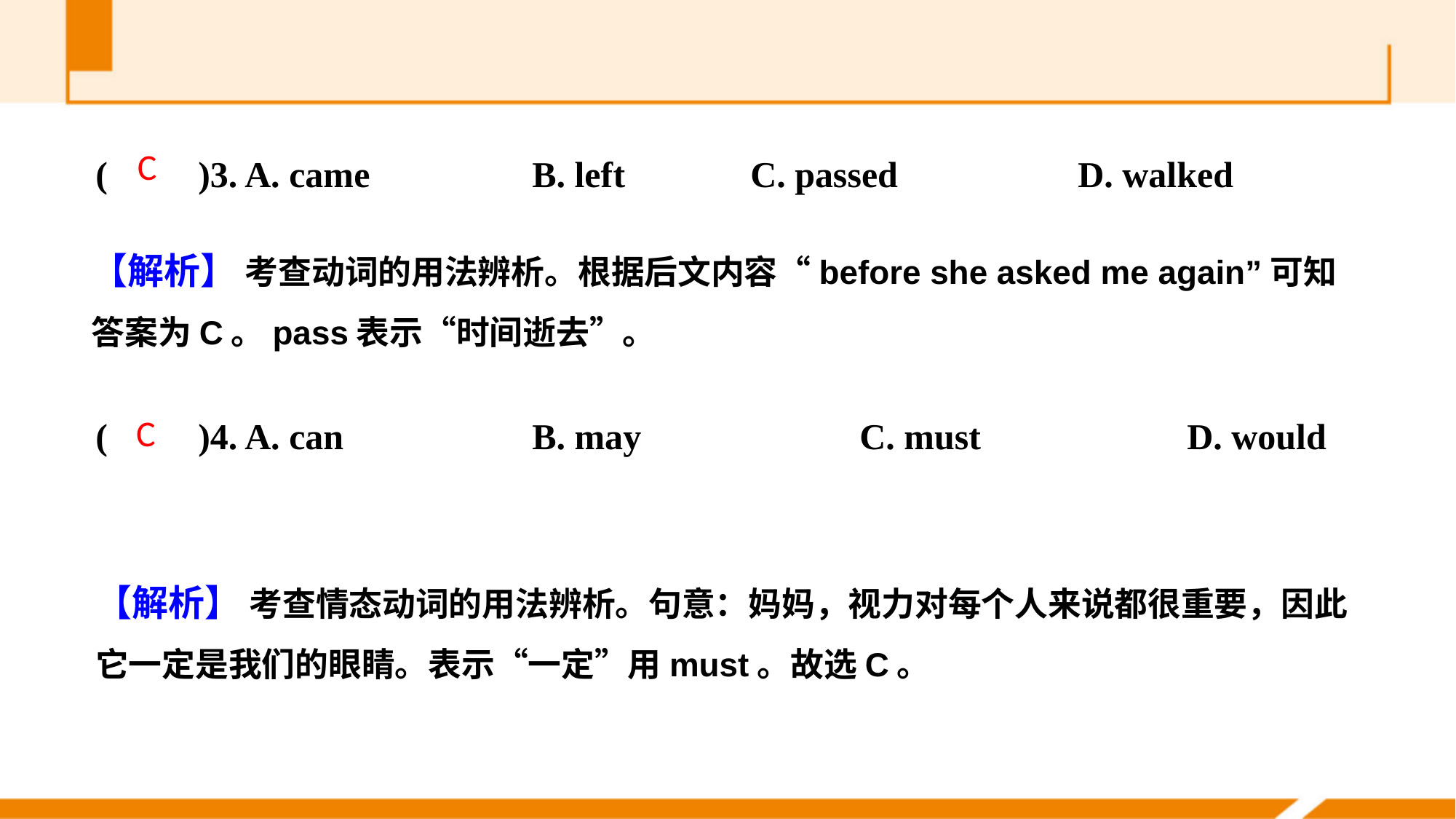

(　　)3. A. came  		B. left		C. passed  		D. walked

(　　)4. A. can  		B. may		C. must  		D. would
C
【解析】 考查动词的用法辨析。根据后文内容“before she asked me again”可知答案为C。pass表示“时间逝去”。
C
【解析】 考查情态动词的用法辨析。句意：妈妈，视力对每个人来说都很重要，因此它一定是我们的眼睛。表示“一定”用must。故选C。